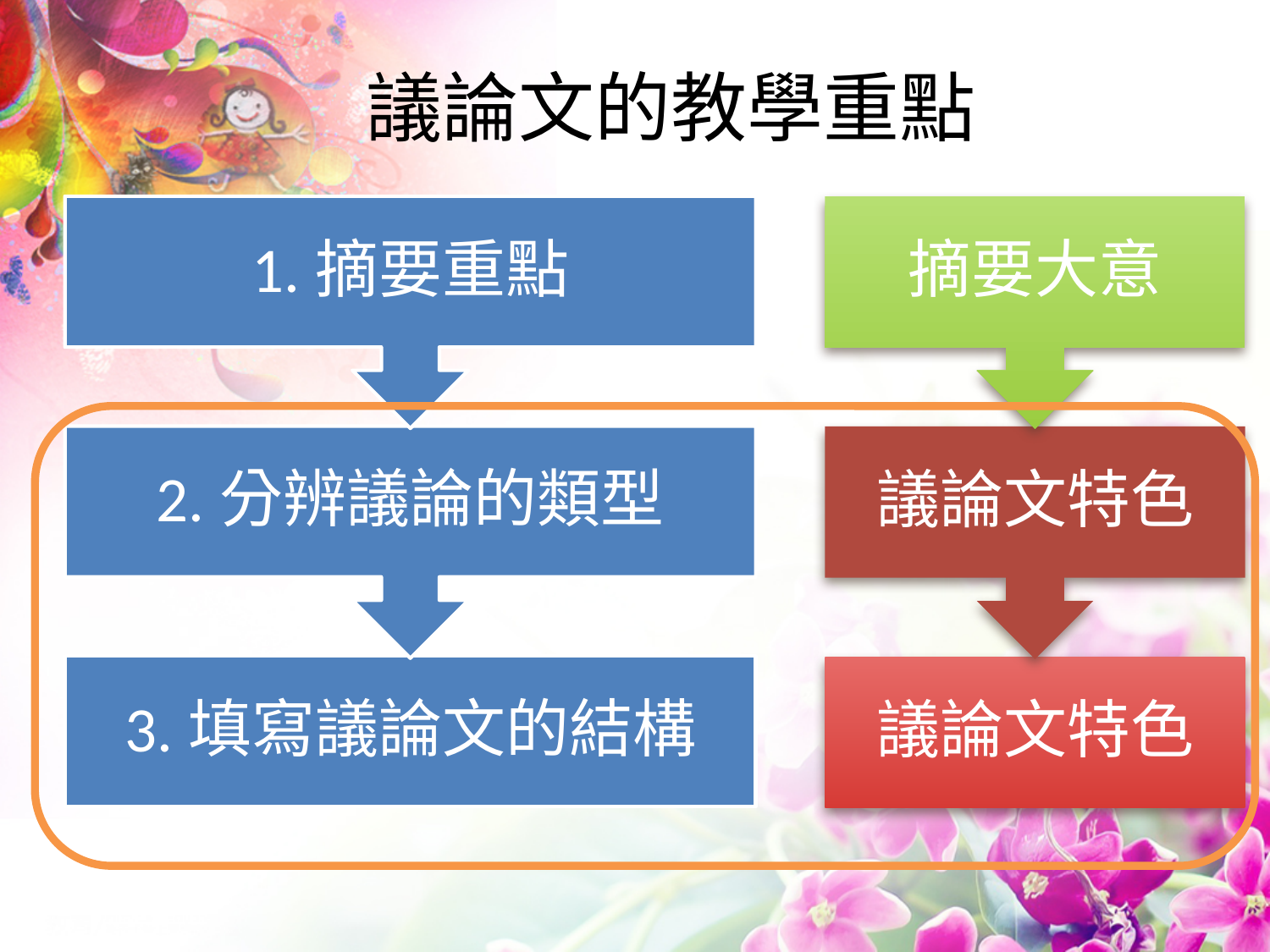

# 議論文的教學重點
3.填寫議論文的結構
2.分辨議論的類型
1.摘要重點
議論文特色
議論文特色
摘要大意